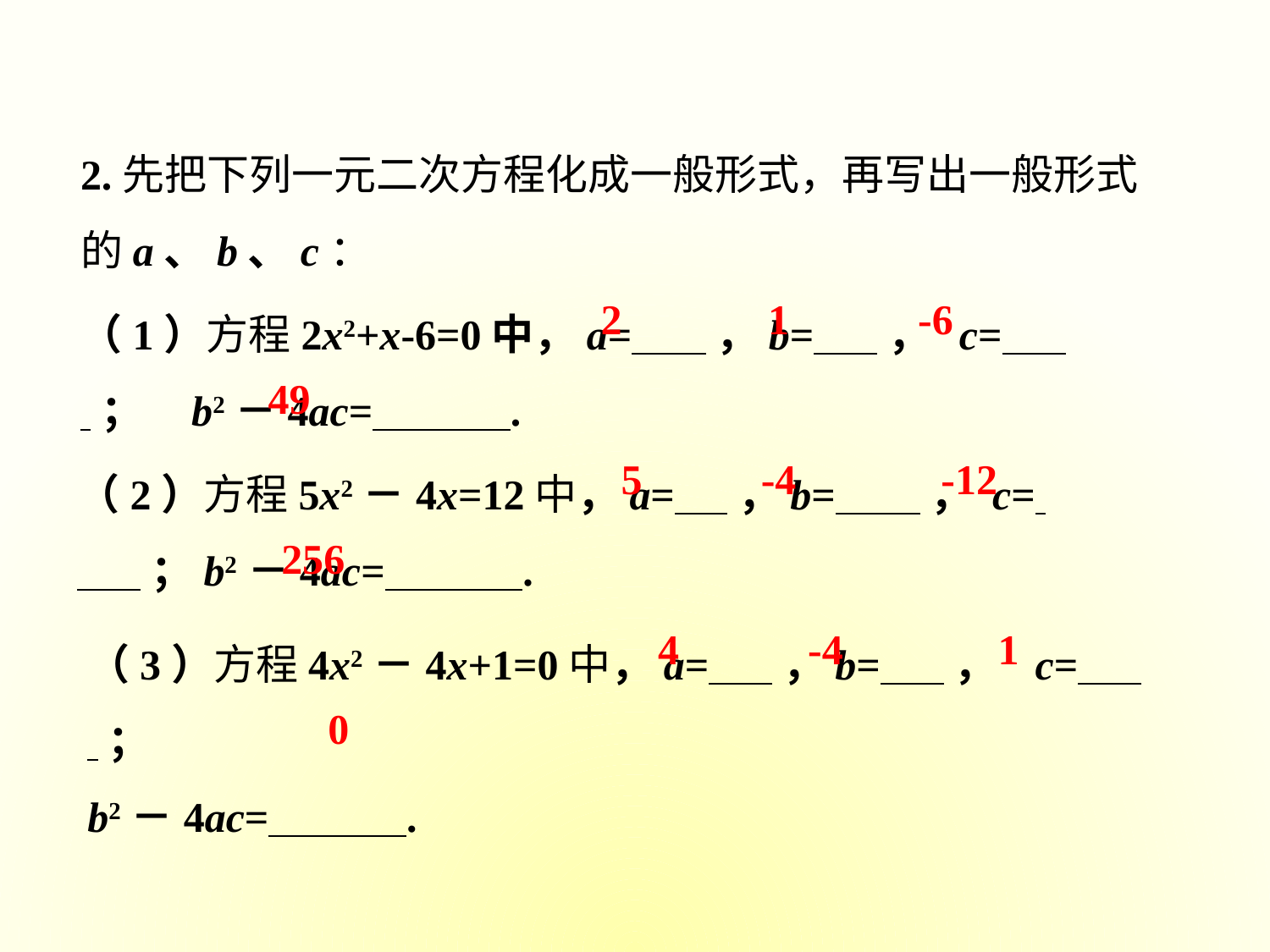

2.先把下列一元二次方程化成一般形式，再写出一般形式的a、b、c：
（1）方程2x2+x-6=0中，a=       ，b=      ，  c=        ；    b2－4ac=             .
2
1
-6
49
（2）方程5x2－4x=12中，a=     ，b=        ， c=        ；b2－4ac=             .
5
-4
-12
256
（3）方程4x2－4x+1=0中，a=      ，b=      ，   c=        ；
b2－4ac=             .
4
-4
1
0